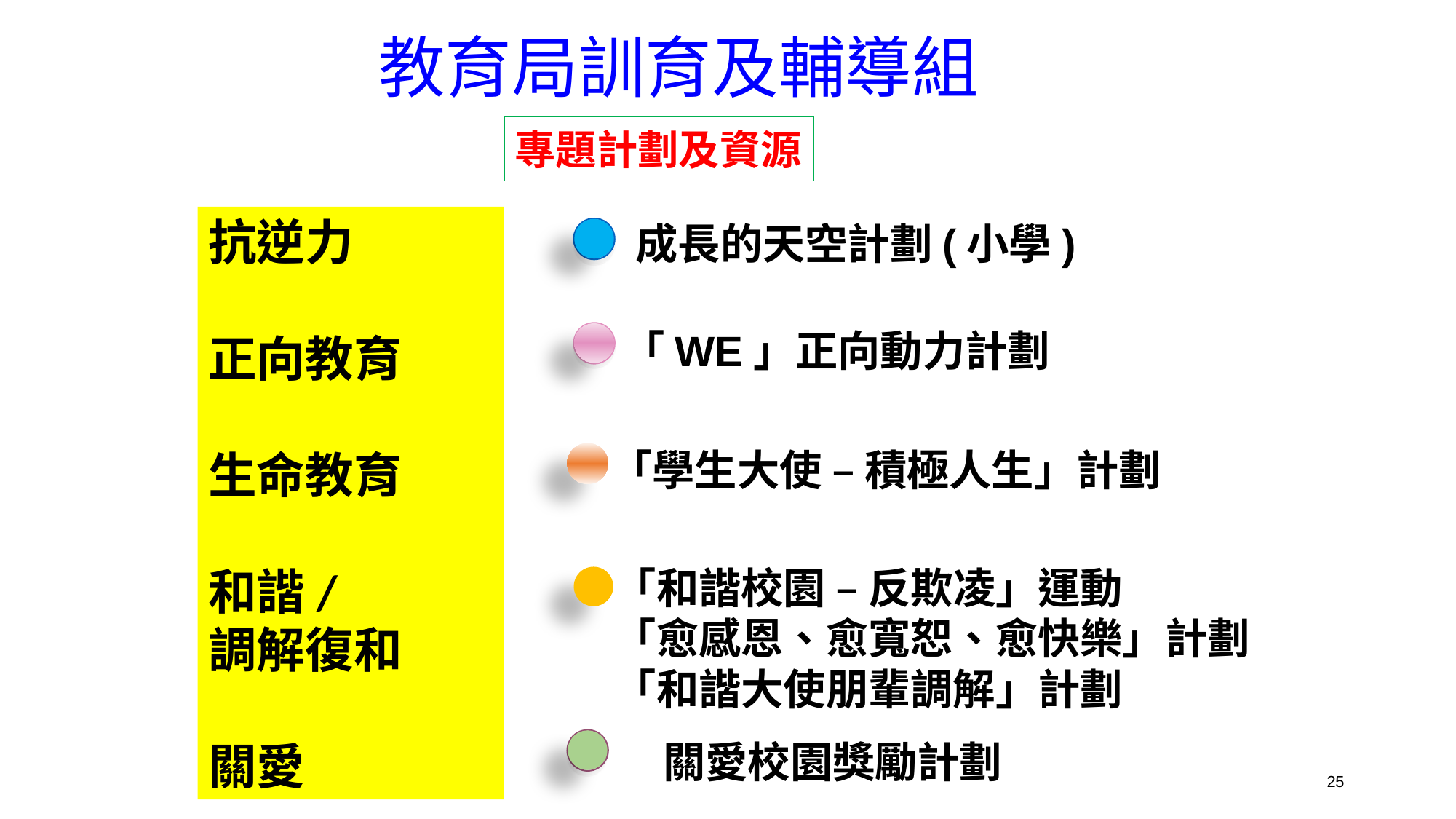

# 教育局訓育及輔導組
專題計劃及資源
抗逆力

正向教育

生命教育

和諧/
調解復和

關愛
成長的天空計劃(小學)

「WE」正向動力計劃

「學生大使 – 積極人生」計劃

  「和諧校園 – 反欺凌」運動
  「愈感恩、愈寬恕、愈快樂」計劃
  「和諧大使朋輩調解」計劃

關愛校園獎勵計劃
25